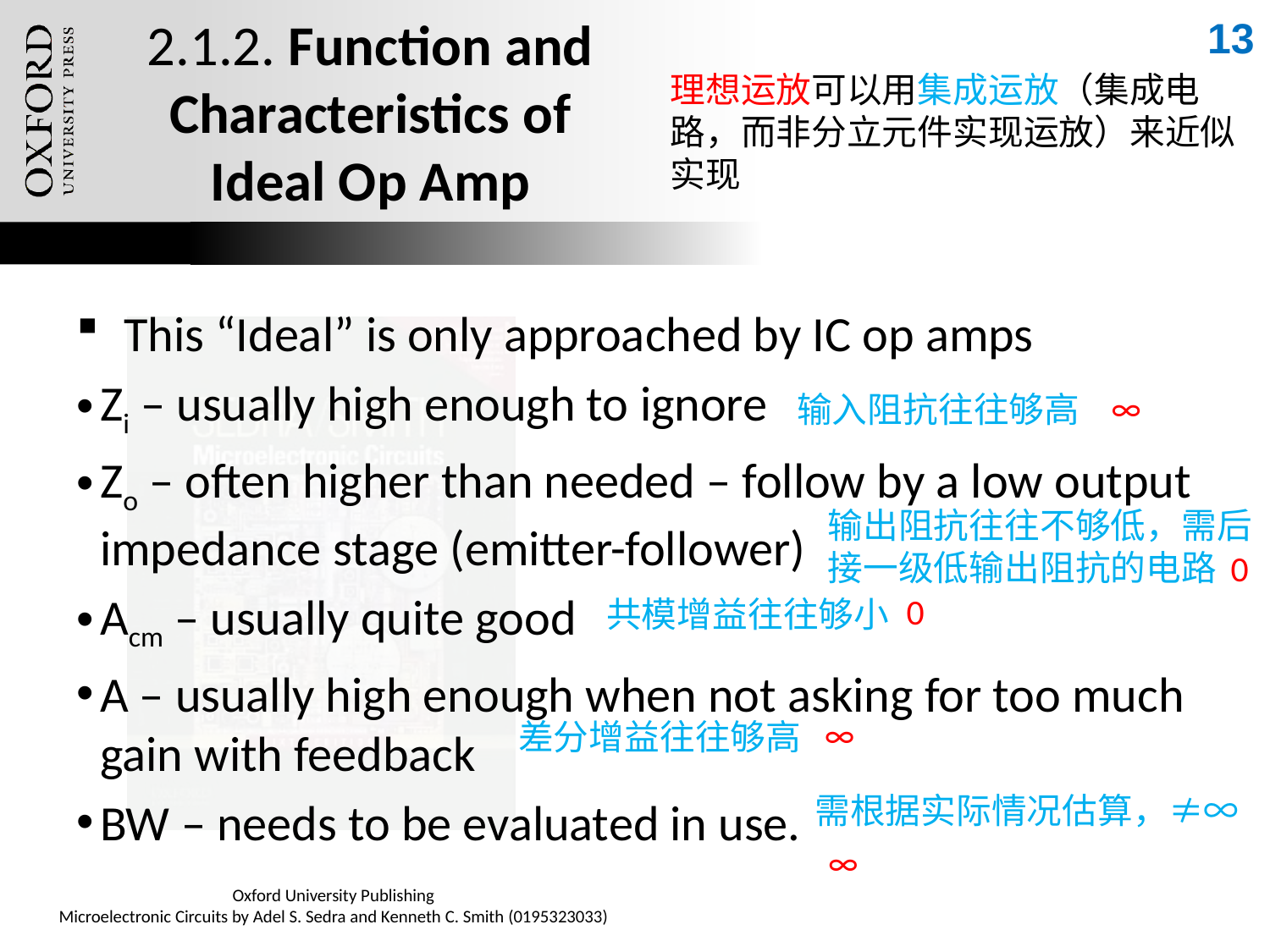

13
# 2.1.2. Function and Characteristics of Ideal Op Amp
理想运放可以用集成运放（集成电路，而非分立元件实现运放）来近似实现
This “Ideal” is only approached by IC op amps
Zi – usually high enough to ignore
Zo – often higher than needed – follow by a low output impedance stage (emitter-follower)
Acm – usually quite good
A – usually high enough when not asking for too much gain with feedback
BW – needs to be evaluated in use.
∞
输入阻抗往往够高
输出阻抗往往不够低，需后接一级低输出阻抗的电路
0
0
共模增益往往够小
∞
差分增益往往够高
需根据实际情况估算，≠∞
∞

Oxford University Publishing
Microelectronic Circuits by Adel S. Sedra and Kenneth C. Smith (0195323033)